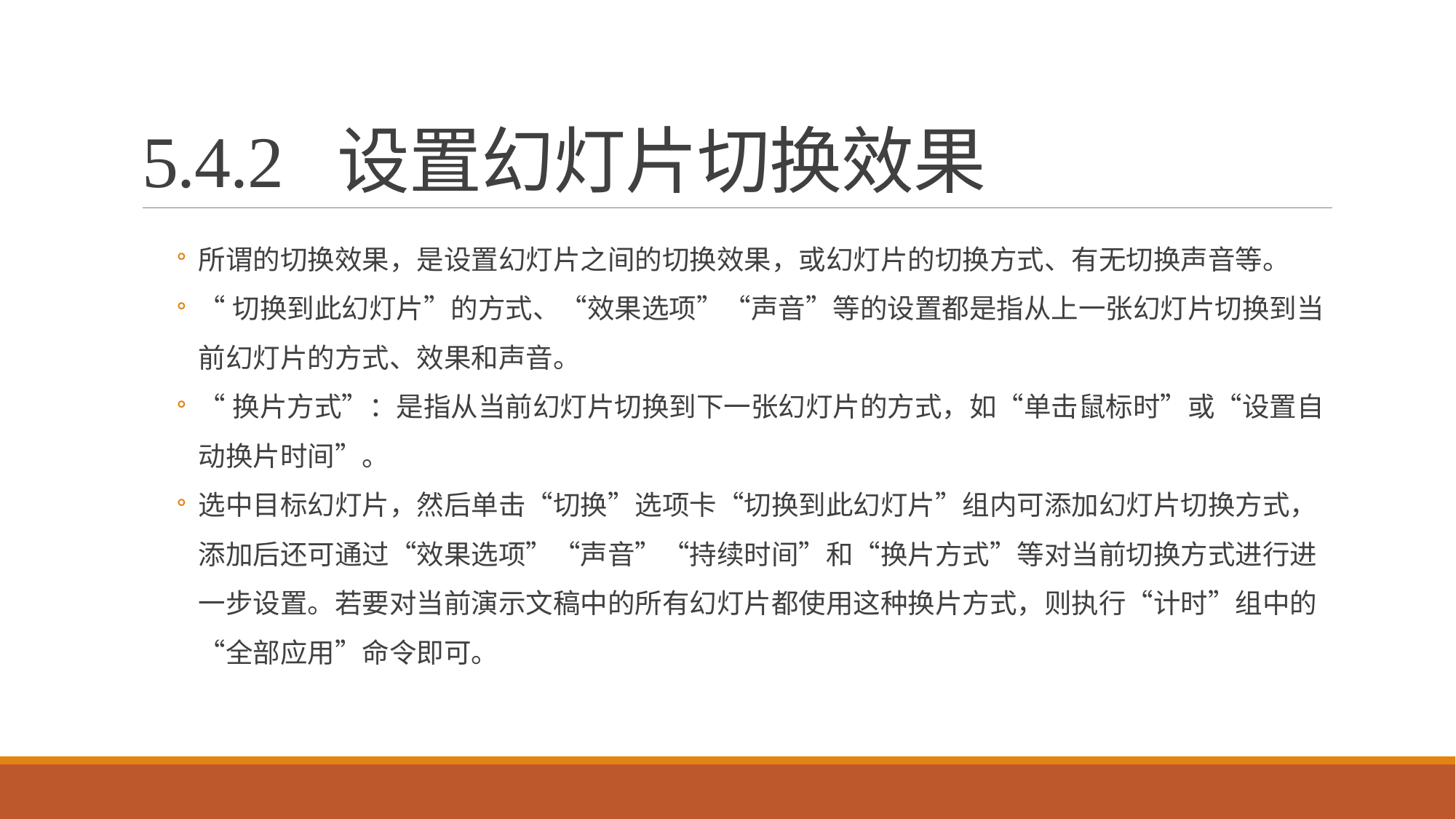

# 5.4.2  设置幻灯片切换效果
所谓的切换效果，是设置幻灯片之间的切换效果，或幻灯片的切换方式、有无切换声音等。
“切换到此幻灯片”的方式、“效果选项”“声音”等的设置都是指从上一张幻灯片切换到当前幻灯片的方式、效果和声音。
“换片方式”：是指从当前幻灯片切换到下一张幻灯片的方式，如“单击鼠标时”或“设置自动换片时间”。
选中目标幻灯片，然后单击“切换”选项卡“切换到此幻灯片”组内可添加幻灯片切换方式，添加后还可通过“效果选项”“声音”“持续时间”和“换片方式”等对当前切换方式进行进一步设置。若要对当前演示文稿中的所有幻灯片都使用这种换片方式，则执行“计时”组中的“全部应用”命令即可。